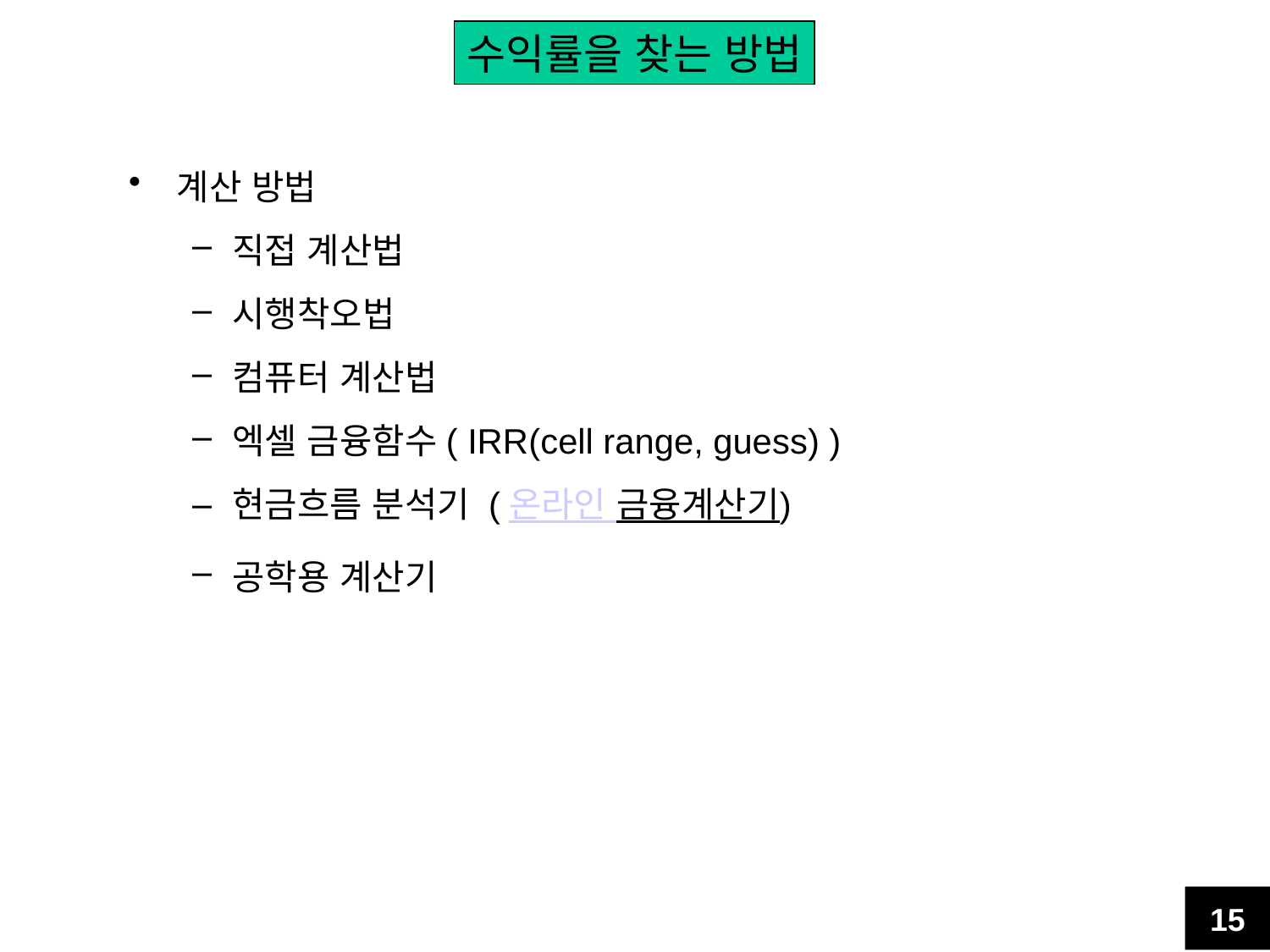

수익률을 찾는 방법
계산 방법
직접 계산법
시행착오법
컴퓨터 계산법
엑셀 금융함수( IRR(cell range, guess) )
현금흐름 분석기 (온라인 금융계산기)
공학용 계산기
15